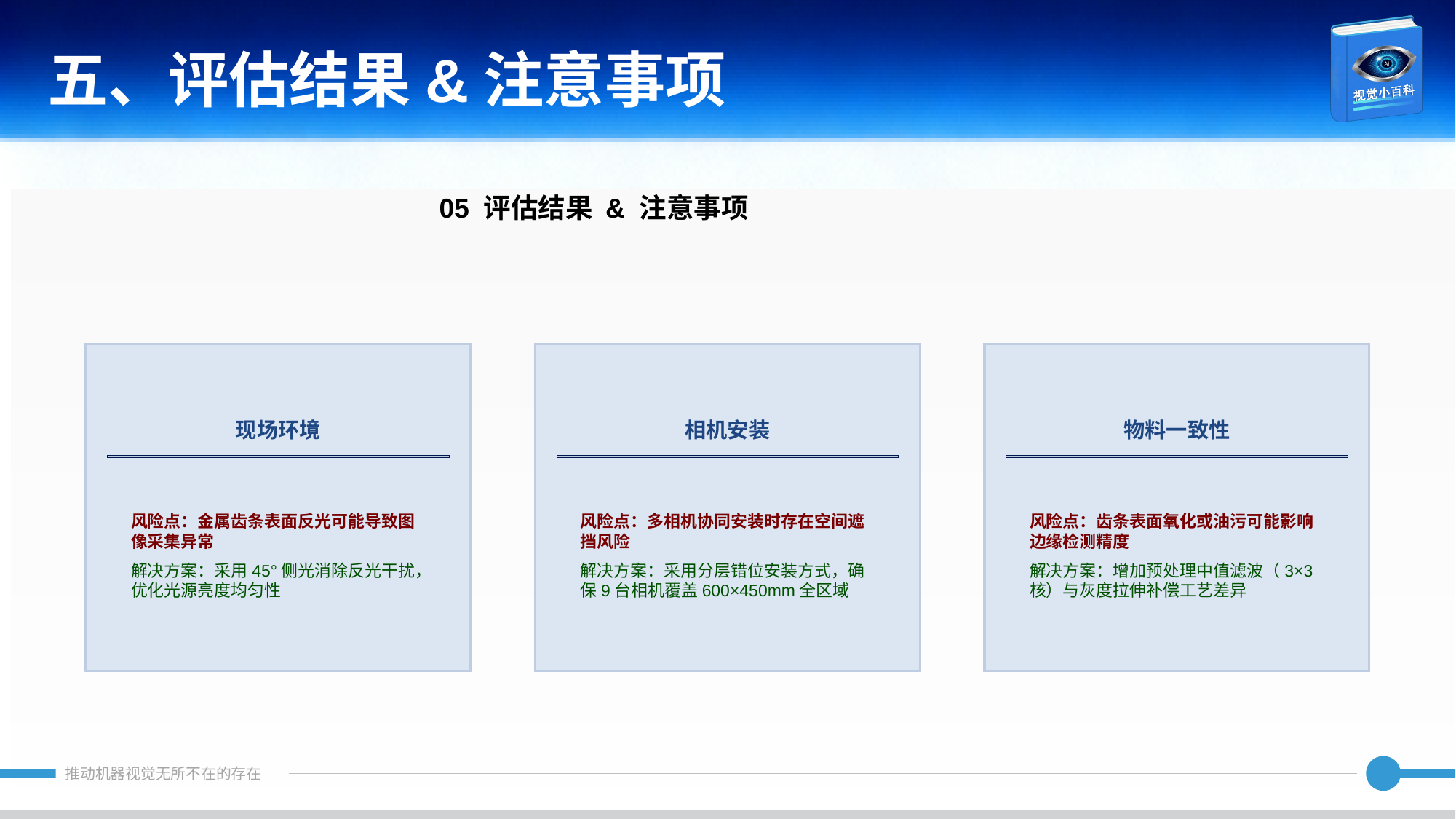

五、评估结果&注意事项

05 评估结果 & 注意事项

现场环境

相机安装

物料一致性

风险点：金属齿条表面反光可能导致图像采集异常
解决方案：采用45°侧光消除反光干扰，优化光源亮度均匀性

风险点：多相机协同安装时存在空间遮挡风险
解决方案：采用分层错位安装方式，确保9台相机覆盖600×450mm全区域

风险点：齿条表面氧化或油污可能影响边缘检测精度
解决方案：增加预处理中值滤波（3×3核）与灰度拉伸补偿工艺差异
10